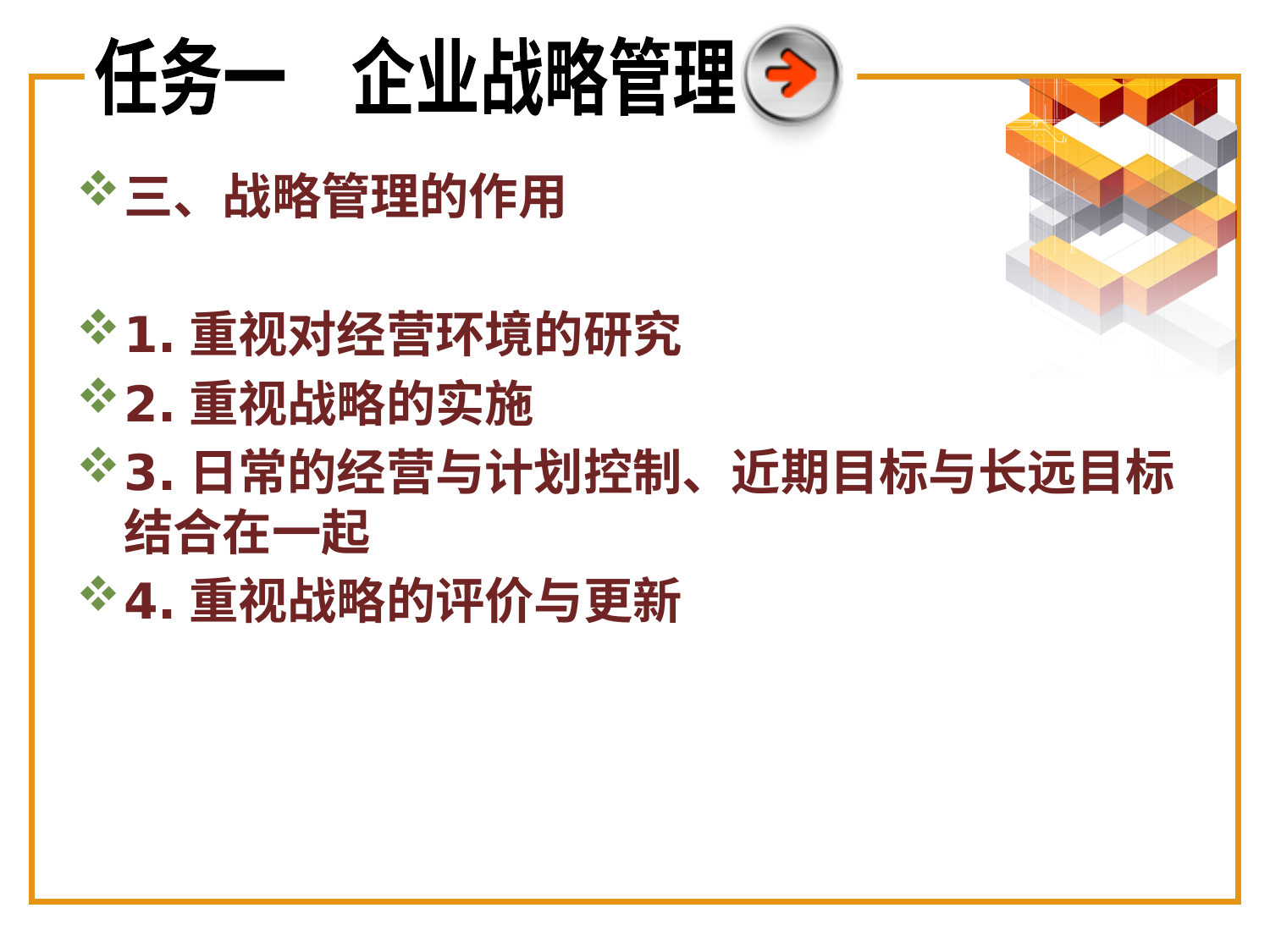

任务一　企业战略管理
三、战略管理的作用

1.重视对经营环境的研究
2.重视战略的实施
3.日常的经营与计划控制、近期目标与长远目标结合在一起
4.重视战略的评价与更新